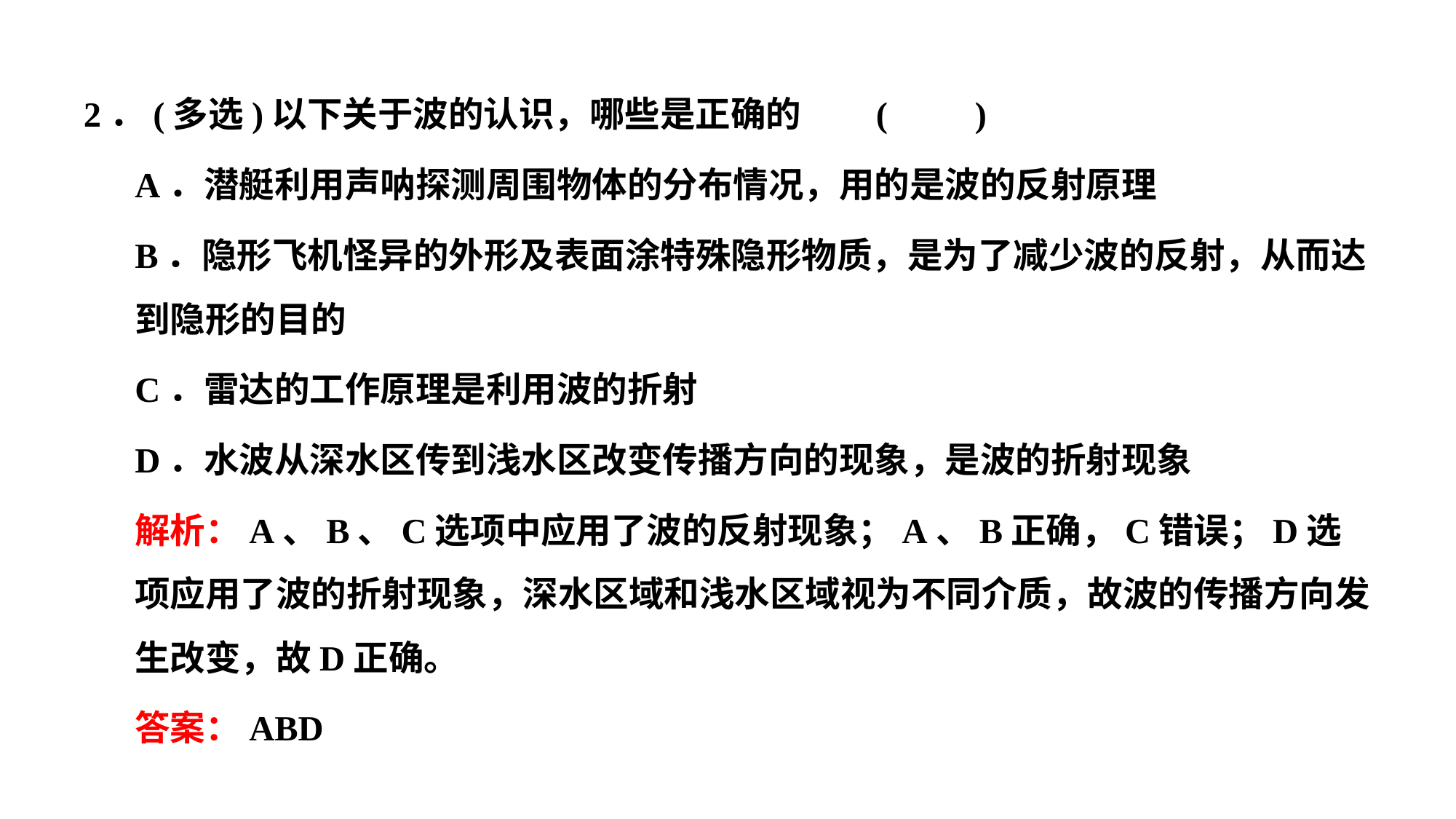

2．(多选)以下关于波的认识，哪些是正确的					(　　)
A．潜艇利用声呐探测周围物体的分布情况，用的是波的反射原理
B．隐形飞机怪异的外形及表面涂特殊隐形物质，是为了减少波的反射，从而达到隐形的目的
C．雷达的工作原理是利用波的折射
D．水波从深水区传到浅水区改变传播方向的现象，是波的折射现象
解析：A、B、C选项中应用了波的反射现象；A、B正确，C错误；D选项应用了波的折射现象，深水区域和浅水区域视为不同介质，故波的传播方向发生改变，故D正确。
答案：ABD